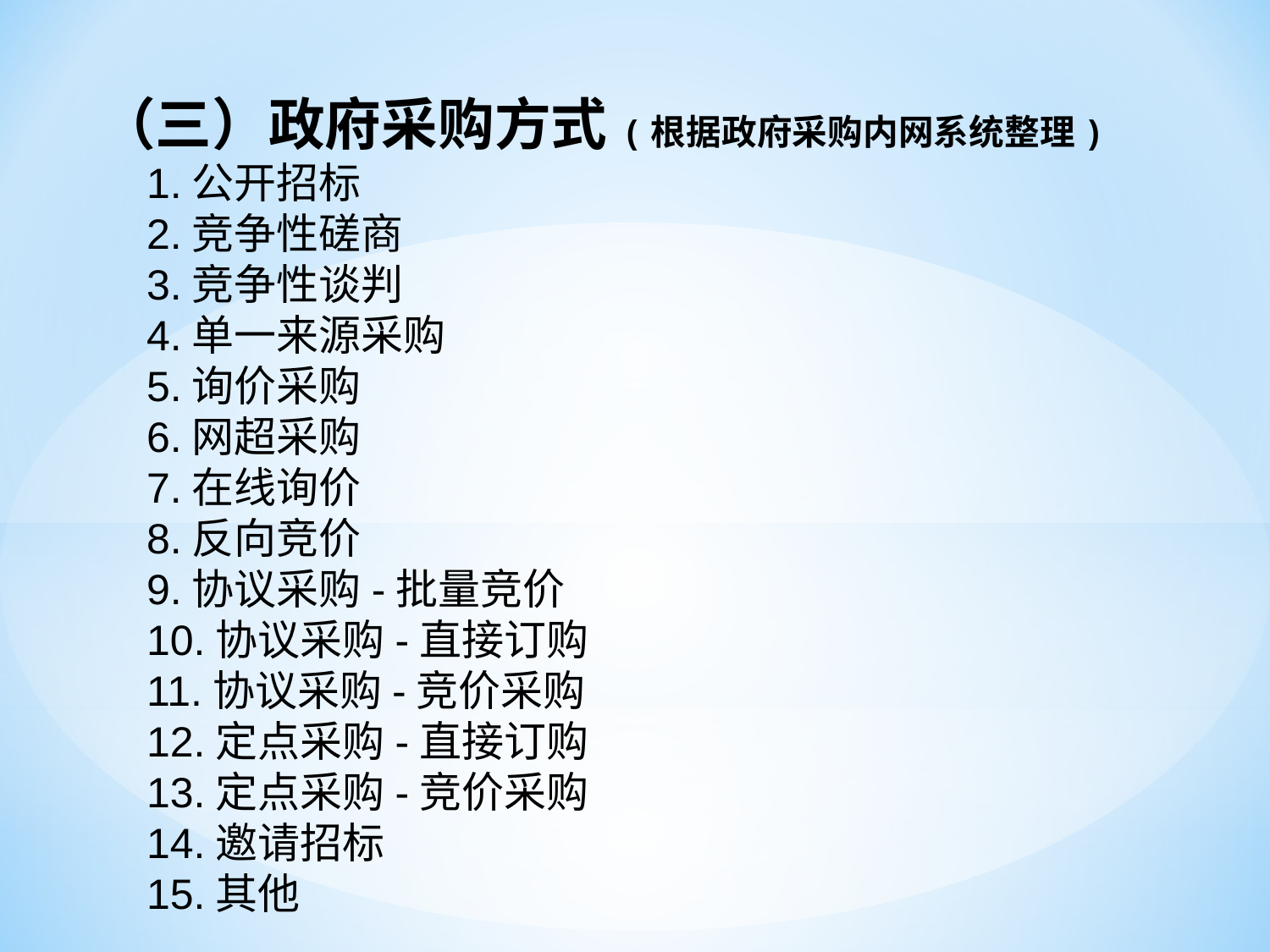

（三）政府采购方式(根据政府采购内网系统整理)
    1.公开招标
    2.竞争性磋商
    3.竞争性谈判
    4.单一来源采购
    5.询价采购
    6.网超采购
    7.在线询价
    8.反向竞价
    9.协议采购-批量竞价
    10.协议采购-直接订购
    11.协议采购-竞价采购
    12.定点采购-直接订购
    13.定点采购-竞价采购
    14.邀请招标
    15.其他